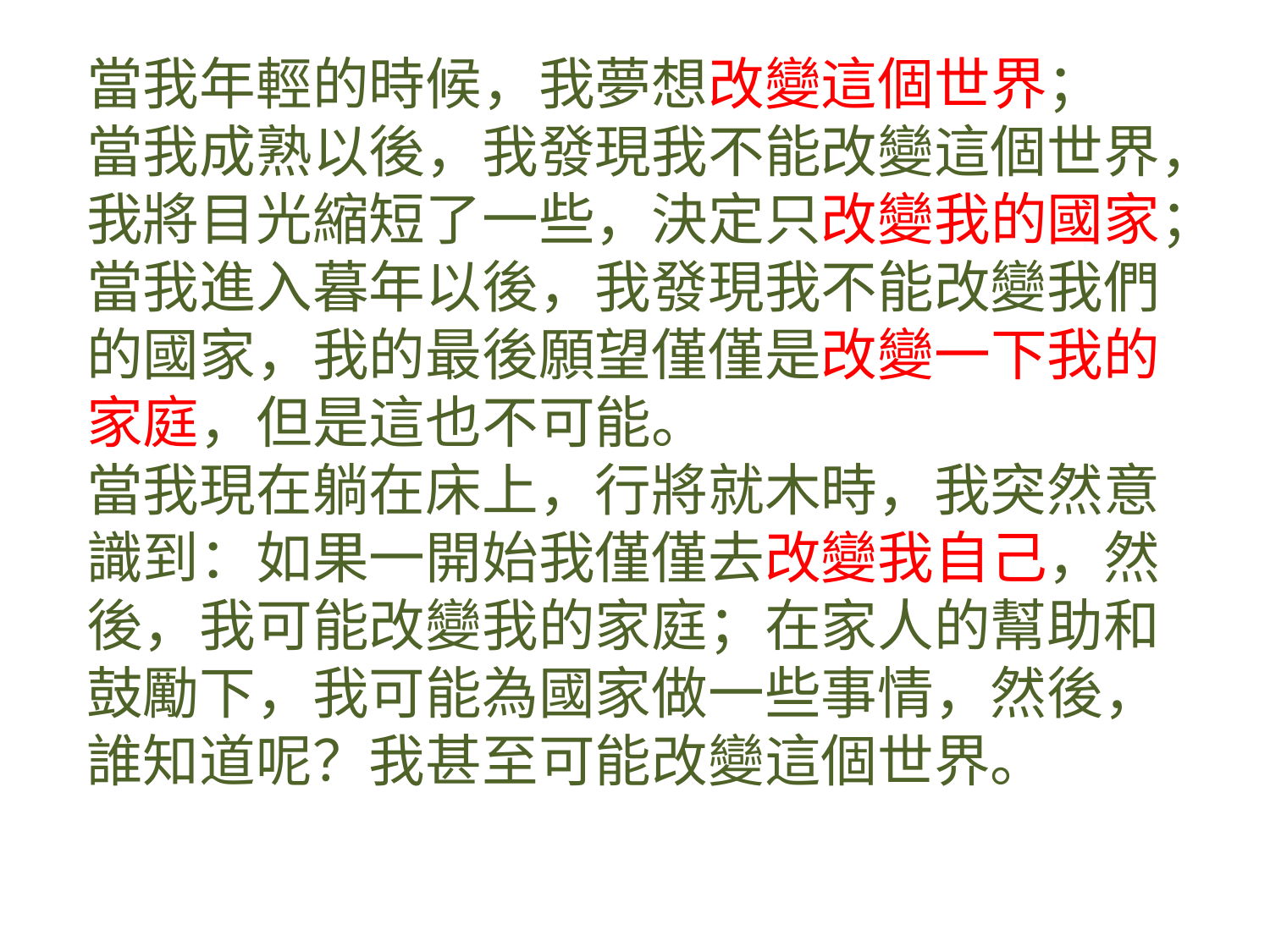

當我年輕的時候，我夢想改變這個世界；
當我成熟以後，我發現我不能改變這個世界，我將目光縮短了一些，決定只改變我的國家；
當我進入暮年以後，我發現我不能改變我們的國家，我的最後願望僅僅是改變一下我的家庭，但是這也不可能。
當我現在躺在床上，行將就木時，我突然意識到：如果一開始我僅僅去改變我自己，然後，我可能改變我的家庭；在家人的幫助和鼓勵下，我可能為國家做一些事情，然後，誰知道呢？我甚至可能改變這個世界。